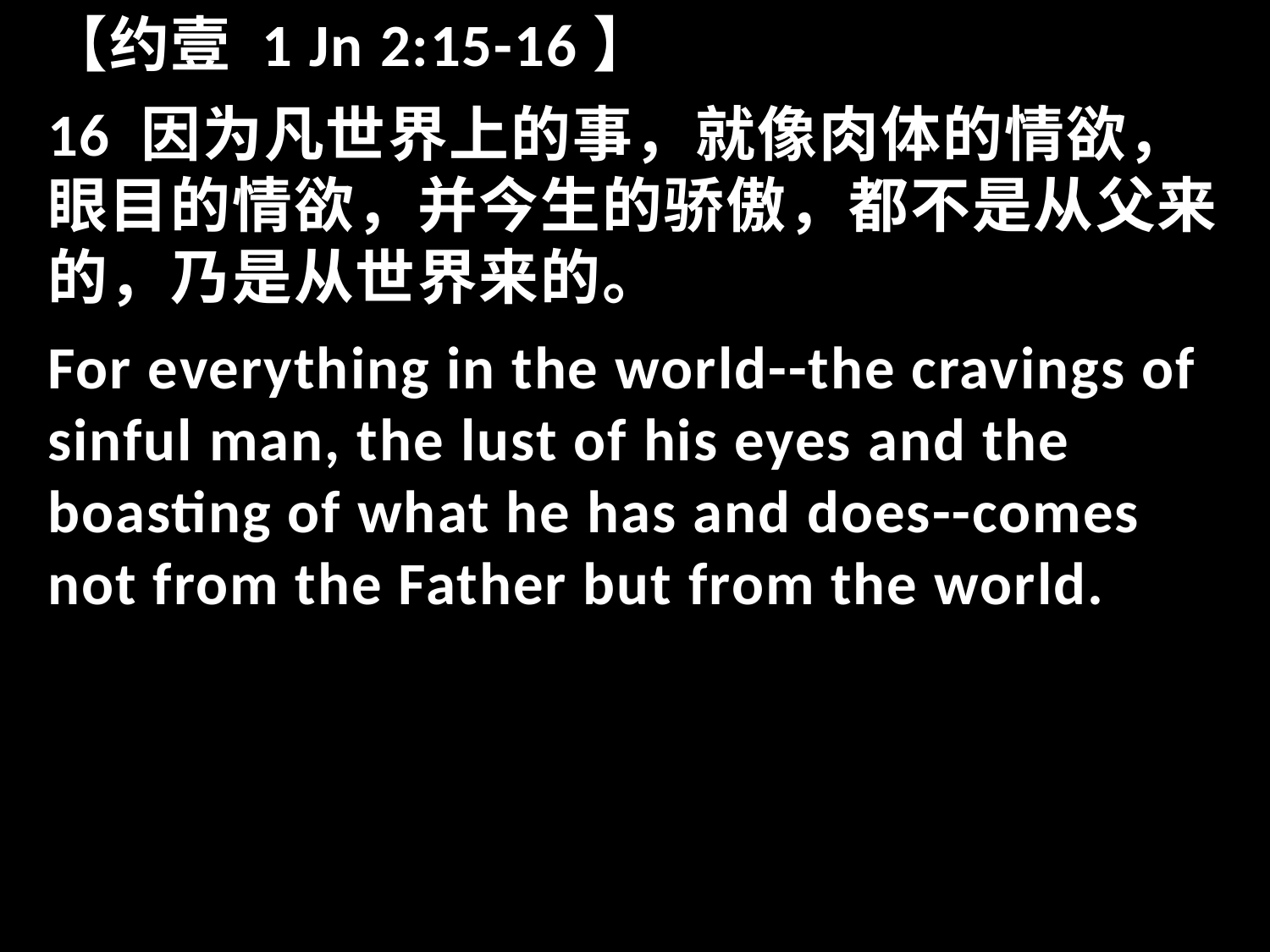

【约壹 1 Jn 2:15-16】
16 因为凡世界上的事，就像肉体的情欲，眼目的情欲，并今生的骄傲，都不是从父来的，乃是从世界来的。
For everything in the world--the cravings of sinful man, the lust of his eyes and the boasting of what he has and does--comes not from the Father but from the world.